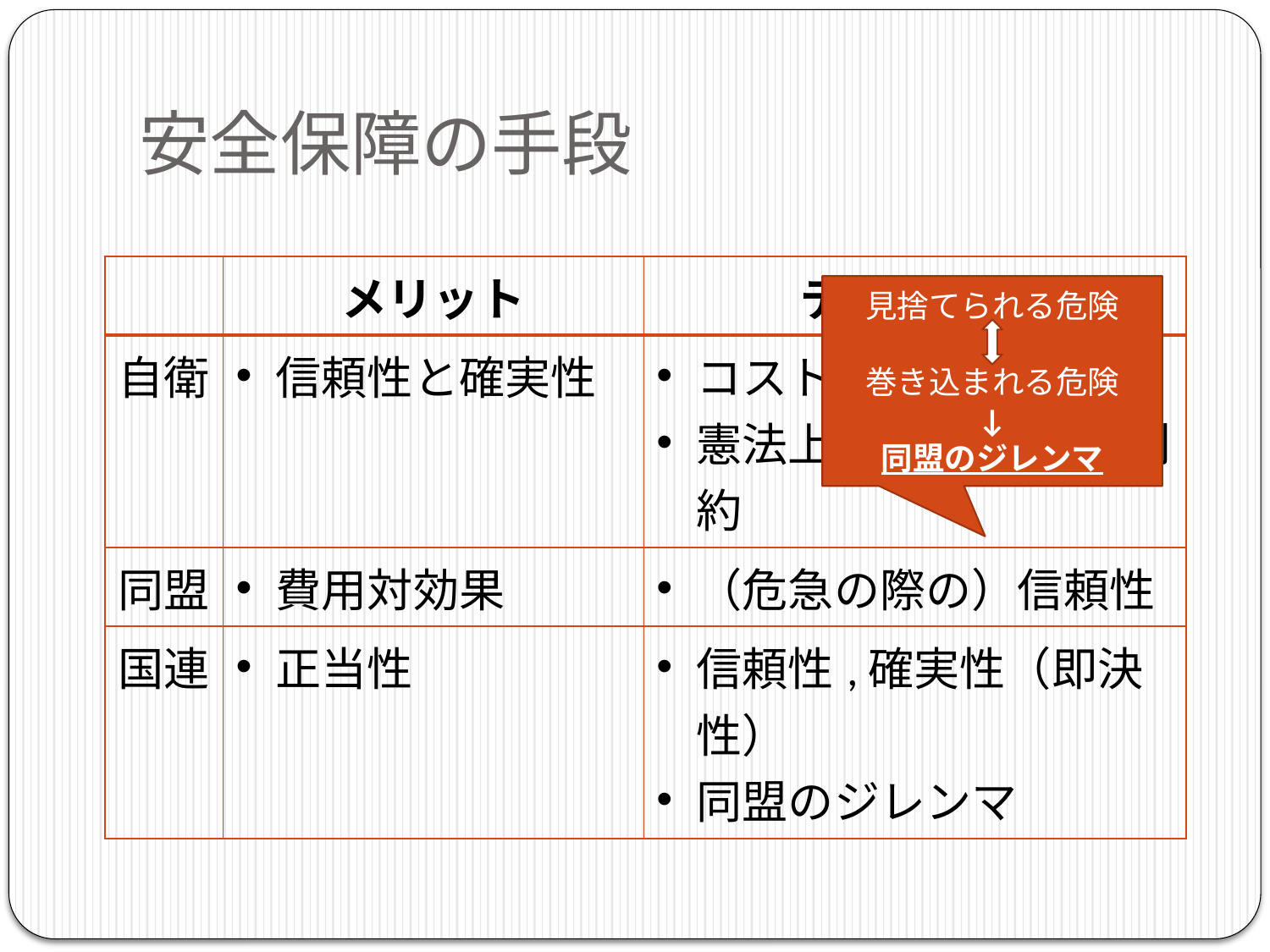

# 安全保障の手段
|  | メリット | デメリット |
| --- | --- | --- |
| 自衛 | 信頼性と確実性 | コスト 憲法上・国内政治上の制約 |
| 同盟 | 費用対効果 | （危急の際の）信頼性 |
| 国連 | 正当性 | 信頼性,確実性（即決性） 同盟のジレンマ |
見捨てられる危険

巻き込まれる危険
↓
同盟のジレンマ